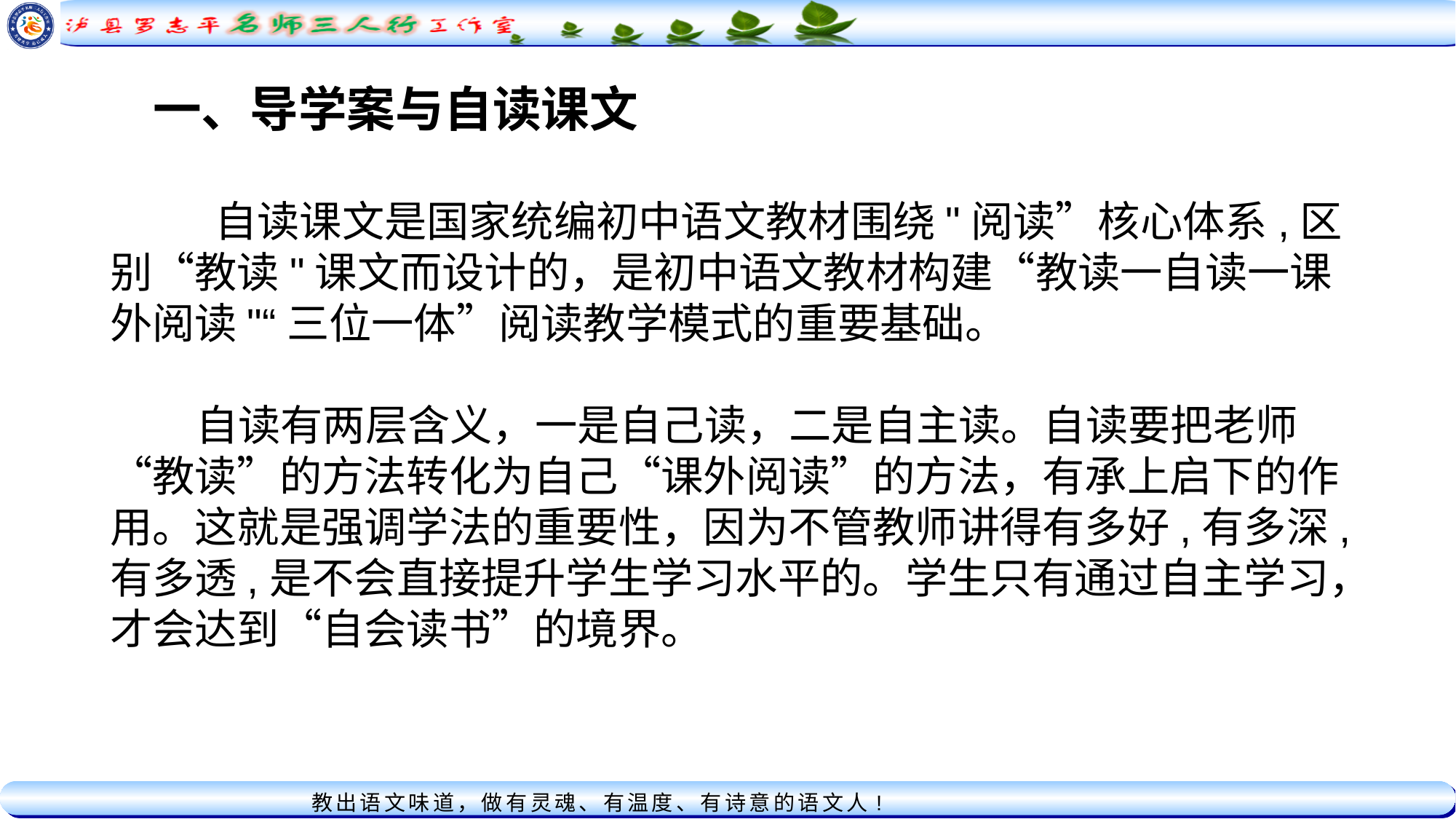

一、导学案与自读课文
          自读课文是国家统编初中语文教材围绕"阅读”核心体系,区别“教读"课文而设计的，是初中语文教材构建“教读一自读一课外阅读"“三位一体”阅读教学模式的重要基础。

        自读有两层含义，一是自己读，二是自主读。自读要把老师“教读”的方法转化为自己“课外阅读”的方法，有承上启下的作用。这就是强调学法的重要性，因为不管教师讲得有多好,有多深,有多透,是不会直接提升学生学习水平的。学生只有通过自主学习，才会达到“自会读书”的境界。